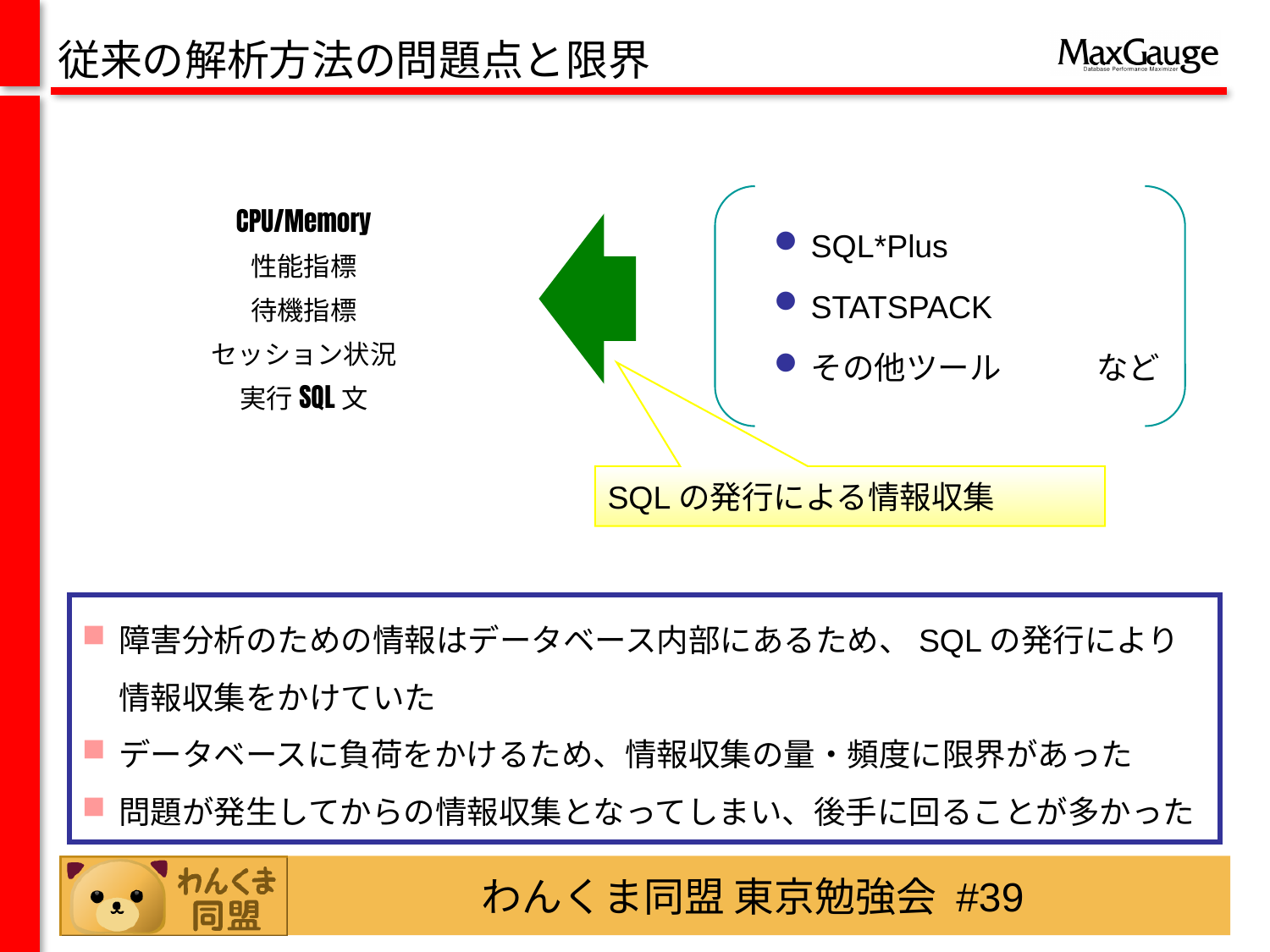

従来の解析方法の問題点と限界
CPU/Memory
性能指標
待機指標
セッション状況
実行SQL文

SQL*Plus
STATSPACK
その他ツール　　　など

SQLの発行による情報収集
障害分析のための情報はデータベース内部にあるため、SQLの発行により情報収集をかけていた
データベースに負荷をかけるため、情報収集の量・頻度に限界があった
問題が発生してからの情報収集となってしまい、後手に回ることが多かった